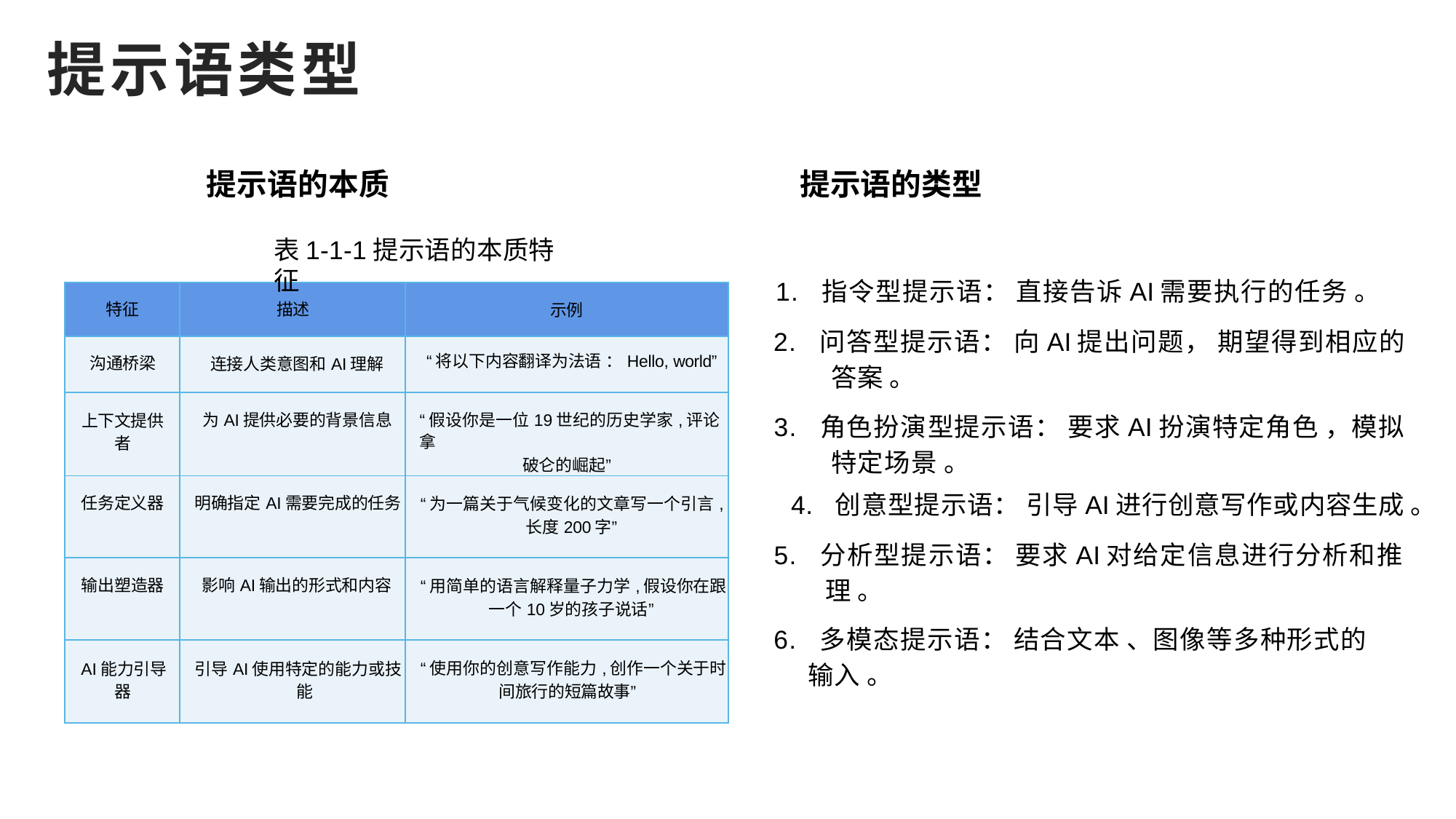

提示语类型

提示语的本质                                                           提示语的类型

表1-1-1提示语的本质特征

1.  指令型提示语： 直接告诉AI需要执行的任务 。
2.  问答型提示语： 向AI提出问题， 期望得到相应的     答案 。
3.  角色扮演型提示语： 要求AI扮演特定角色 ，模拟     特定场景 。
4.  创意型提示语： 引导AI进行创意写作或内容生成 。
5.  分析型提示语： 要求AI对给定信息进行分析和推     理 。

6.  多模态提示语： 结合文本 、图像等多种形式的        输入 。
| 特征 | 描述 | 示例 |
| --- | --- | --- |
| 沟通桥梁 | 连接人类意图和AI理解 | “将以下内容翻译为法语 ：Hello, world” |
| 上下文提供 者 | 为AI提供必要的背景信息 | “假设你是一位19世纪的历史学家,评论拿 破仑的崛起” |
| 任务定义器 | 明确指定AI需要完成的任务 | “为一篇关于气候变化的文章写一个引言, 长度200字” |
| 输出塑造器 | 影响AI输出的形式和内容 | “用简单的语言解释量子力学,假设你在跟 一个10岁的孩子说话” |
| AI能力引导 器 | 引导AI使用特定的能力或技 能 | “使用你的创意写作能力,创作一个关于时 间旅行的短篇故事” |